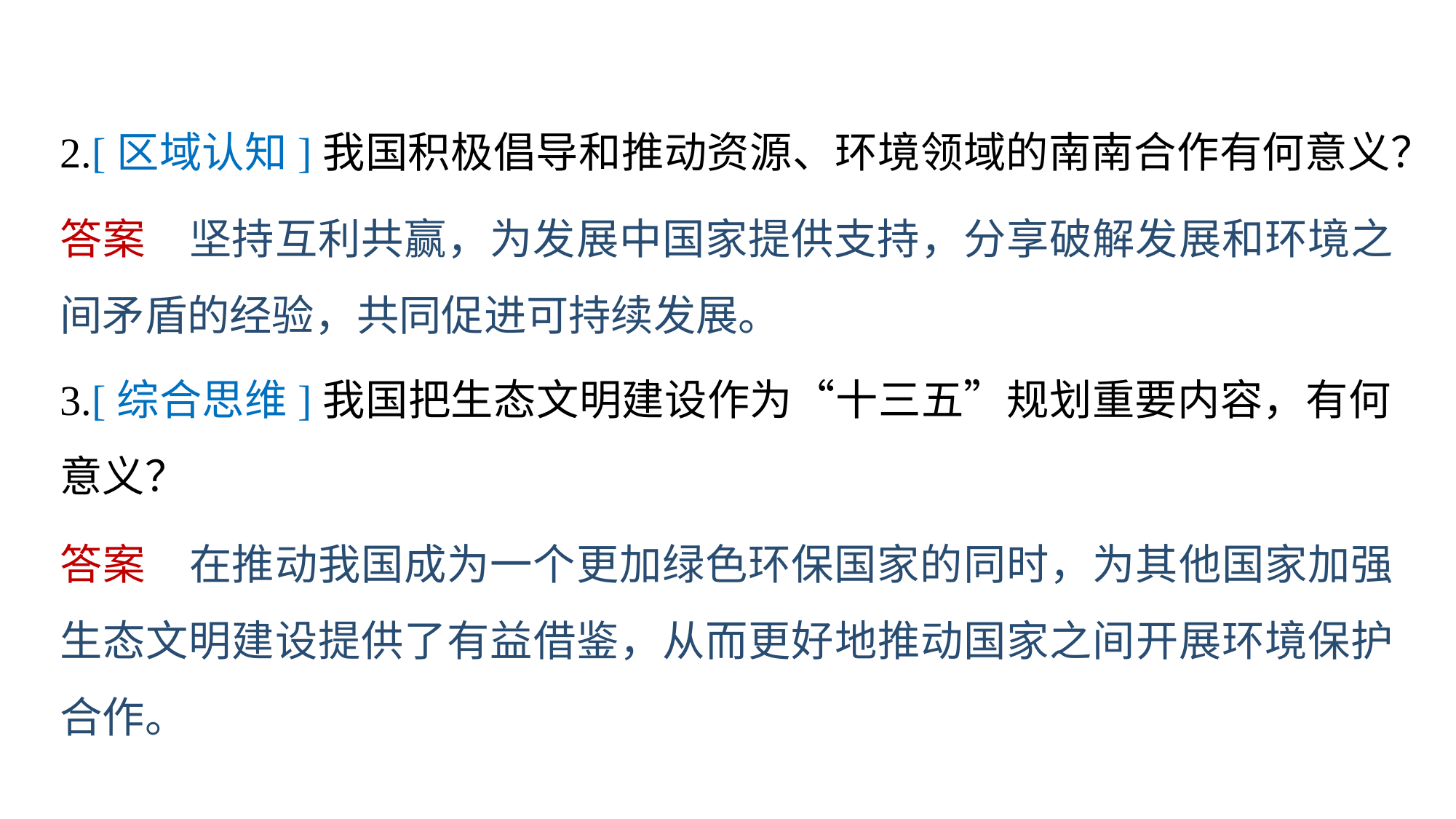

2.[区域认知]我国积极倡导和推动资源、环境领域的南南合作有何意义？
答案　坚持互利共赢，为发展中国家提供支持，分享破解发展和环境之间矛盾的经验，共同促进可持续发展。
3.[综合思维]我国把生态文明建设作为“十三五”规划重要内容，有何意义？
答案　在推动我国成为一个更加绿色环保国家的同时，为其他国家加强生态文明建设提供了有益借鉴，从而更好地推动国家之间开展环境保护合作。